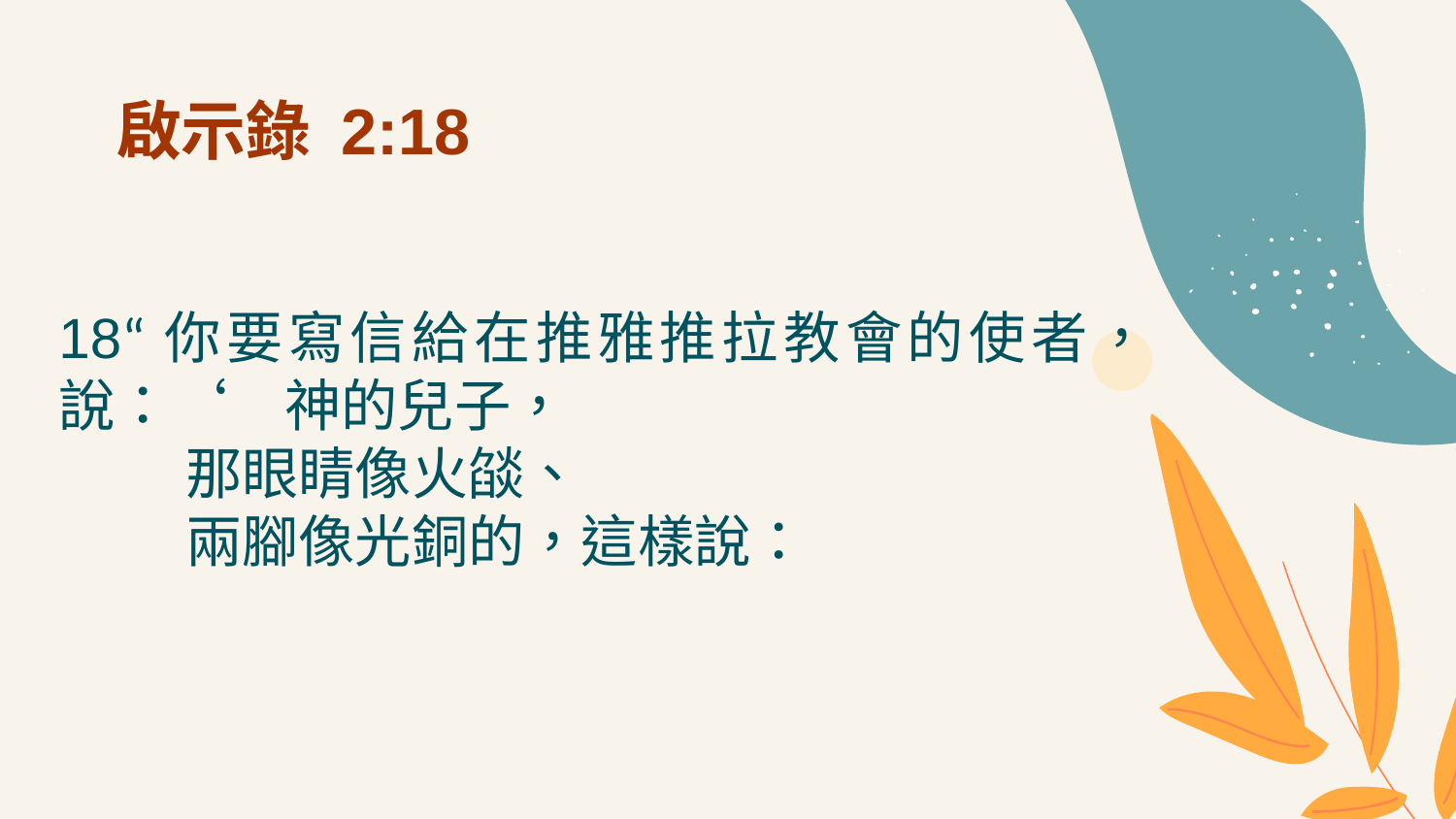

# 啟示錄 2:18
18“你要寫信給在推雅推拉教會的使者，說：‘　神的兒子，
         那眼睛像火燄、
         兩腳像光銅的，這樣說：